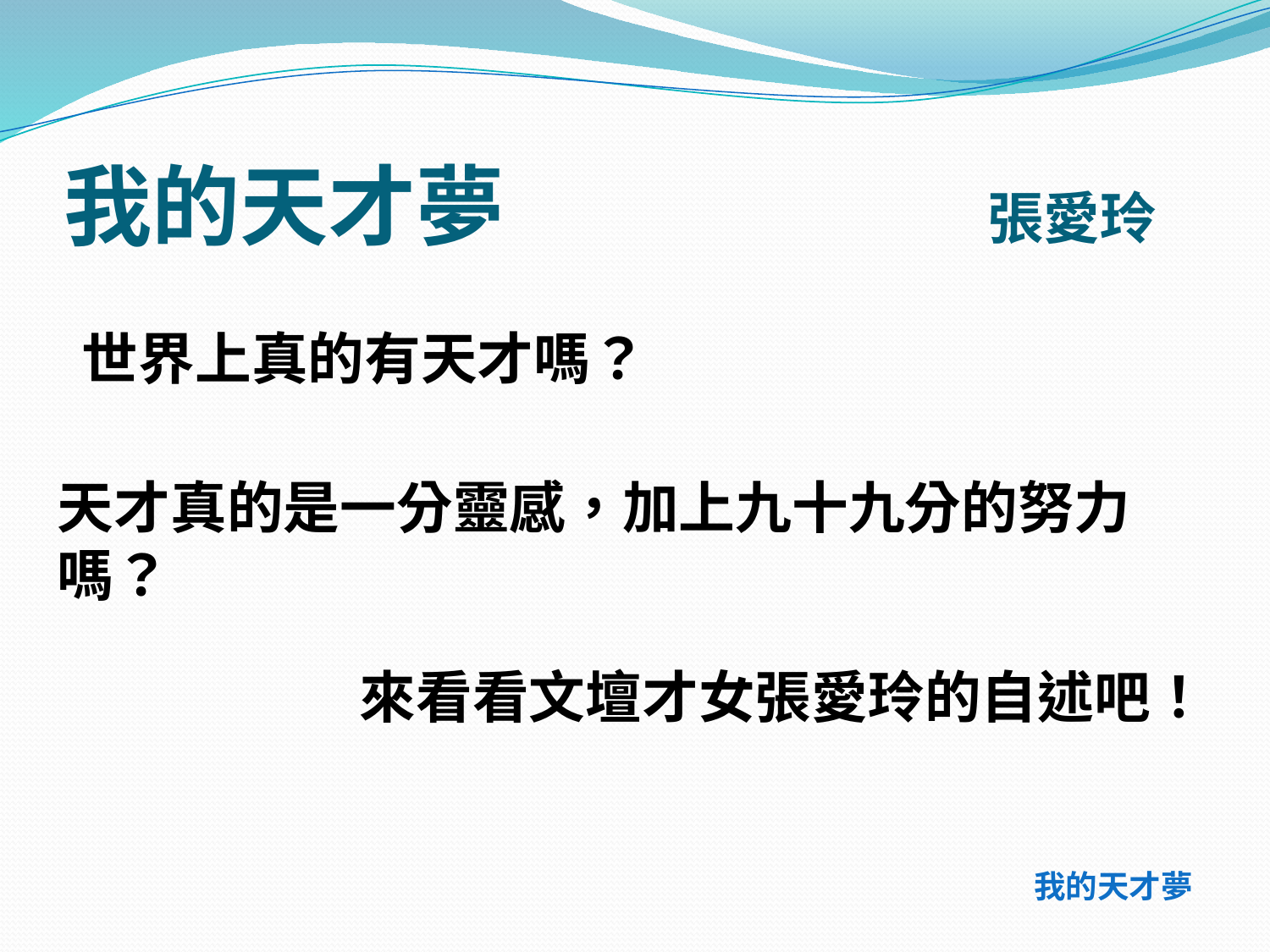

# 我的天才夢                        張愛玲
世界上真的有天才嗎？

天才真的是一分靈感，加上九十九分的努力嗎？

來看看文壇才女張愛玲的自述吧！
 我的天才夢